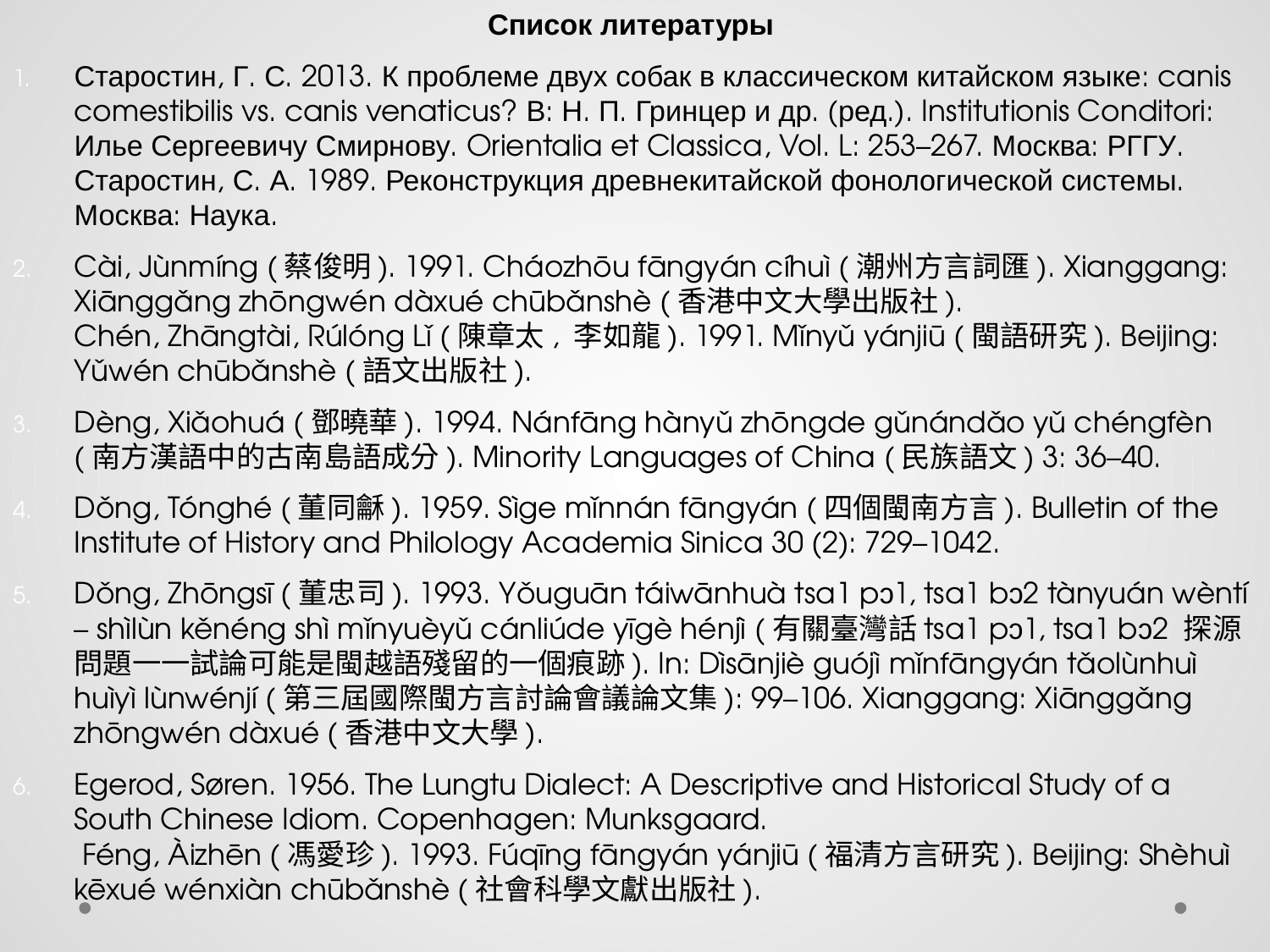

Список литературы
Старостин, Г. С. 2013. К проблеме двух собак в классическом китайском языке: canis comestibilis vs. canis venaticus? В: Н. П. Гринцер и др. (ред.). Institutionis Conditori: Илье Сергеевичу Смирнову. Orientalia et Classica, Vol. L: 253–267. Москва: РГГУ. Старостин, С. А. 1989. Реконструкция древнекитайской фонологической системы. Москва: Наука.
Cài, Jùnmíng (蔡俊明). 1991. Cháozhōu fāngyán cíhuì (潮州方言詞匯). Xianggang: Xiānggǎng zhōngwén dàxué chūbǎnshè (香港中文大學出版社).
Chén, Zhāngtài, Rúlóng Lǐ (陳章太, 李如龍). 1991. Mǐnyǔ yánjiū (閩語研究). Beijing: Yǔwén chūbǎnshè (語文出版社).
Dèng, Xiǎohuá (鄧曉華). 1994. Nánfāng hànyǔ zhōngde gǔnándǎo yǔ chéngfèn (南方漢語中的古南島語成分). Minority Languages of China (民族語文) 3: 36–40.
Dǒng, Tónghé (董同龢). 1959. Sìge mǐnnán fāngyán (四個閩南方言). Bulletin of the Institute of History and Philology Academia Sinica 30 (2): 729–1042.
Dǒng, Zhōngsī (董忠司). 1993. Yǒuguān táiwānhuà tsa1 pɔ1, tsa1 bɔ2 tànyuán wèntí – shìlùn kěnéng shì mǐnyuèyǔ cánliúde yīgè hénjì (有關臺灣話tsa1 pɔ1, tsa1 bɔ2 探源問題一一試論可能是閩越語殘留的一個痕跡). In: Dìsānjiè guójì mǐnfāngyán tǎolùnhuì huìyì lùnwénjí (第三屆國際閩方言討論會議論文集): 99–106. Xianggang: Xiānggǎng zhōngwén dàxué (香港中文大學).
Egerod, Søren. 1956. The Lungtu Dialect: A Descriptive and Historical Study of a South Chinese Idiom. Copenhagen: Munksgaard.
 Féng, Àizhēn (馮愛珍). 1993. Fúqīng fāngyán yánjiū (福清方言研究). Beijing: Shèhuì kēxué wénxiàn chūbǎnshè (社會科學文獻出版社).